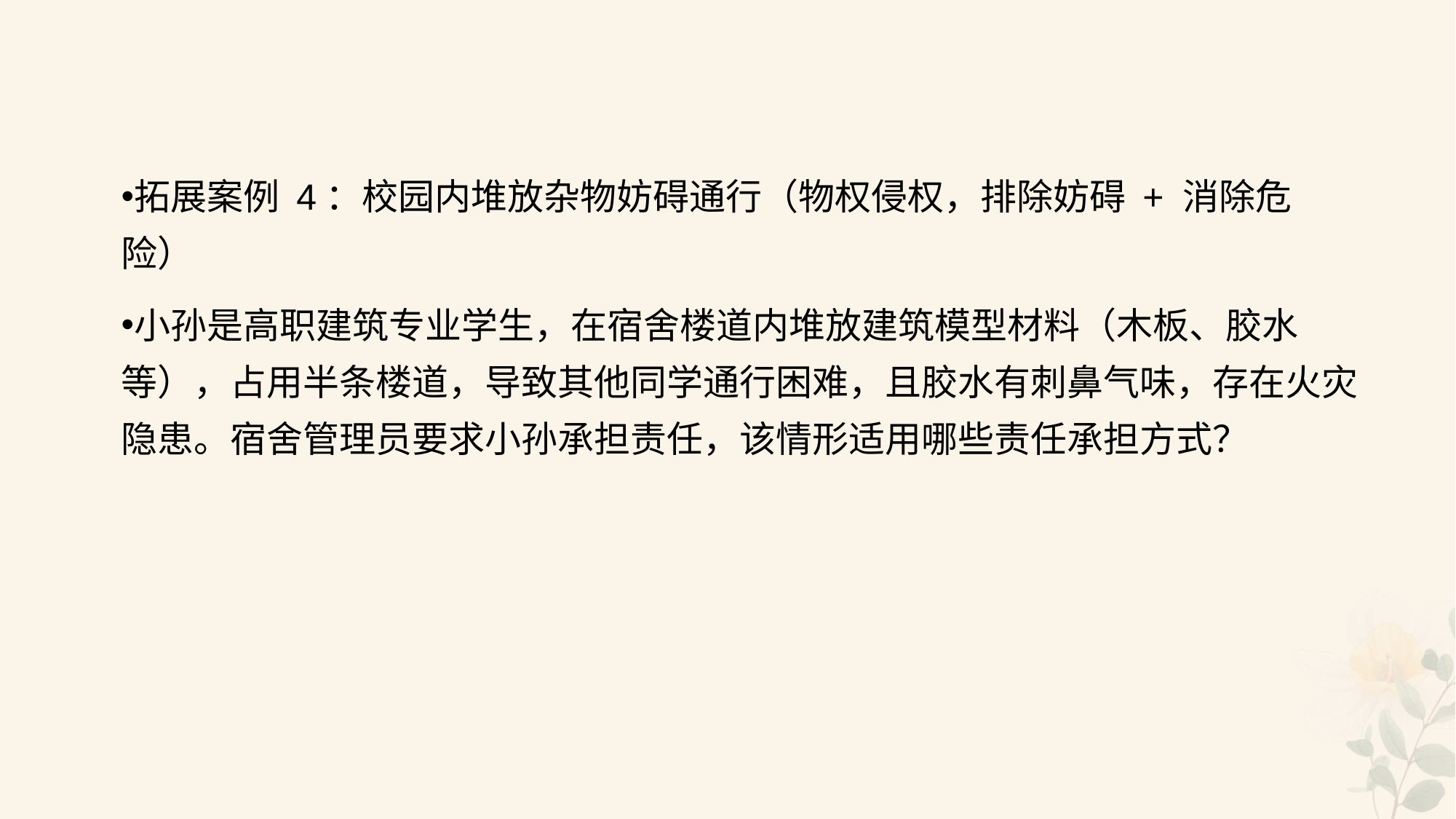

#
拓展案例 4：校园内堆放杂物妨碍通行（物权侵权，排除妨碍 + 消除危险）
小孙是高职建筑专业学生，在宿舍楼道内堆放建筑模型材料（木板、胶水等），占用半条楼道，导致其他同学通行困难，且胶水有刺鼻气味，存在火灾隐患。宿舍管理员要求小孙承担责任，该情形适用哪些责任承担方式？